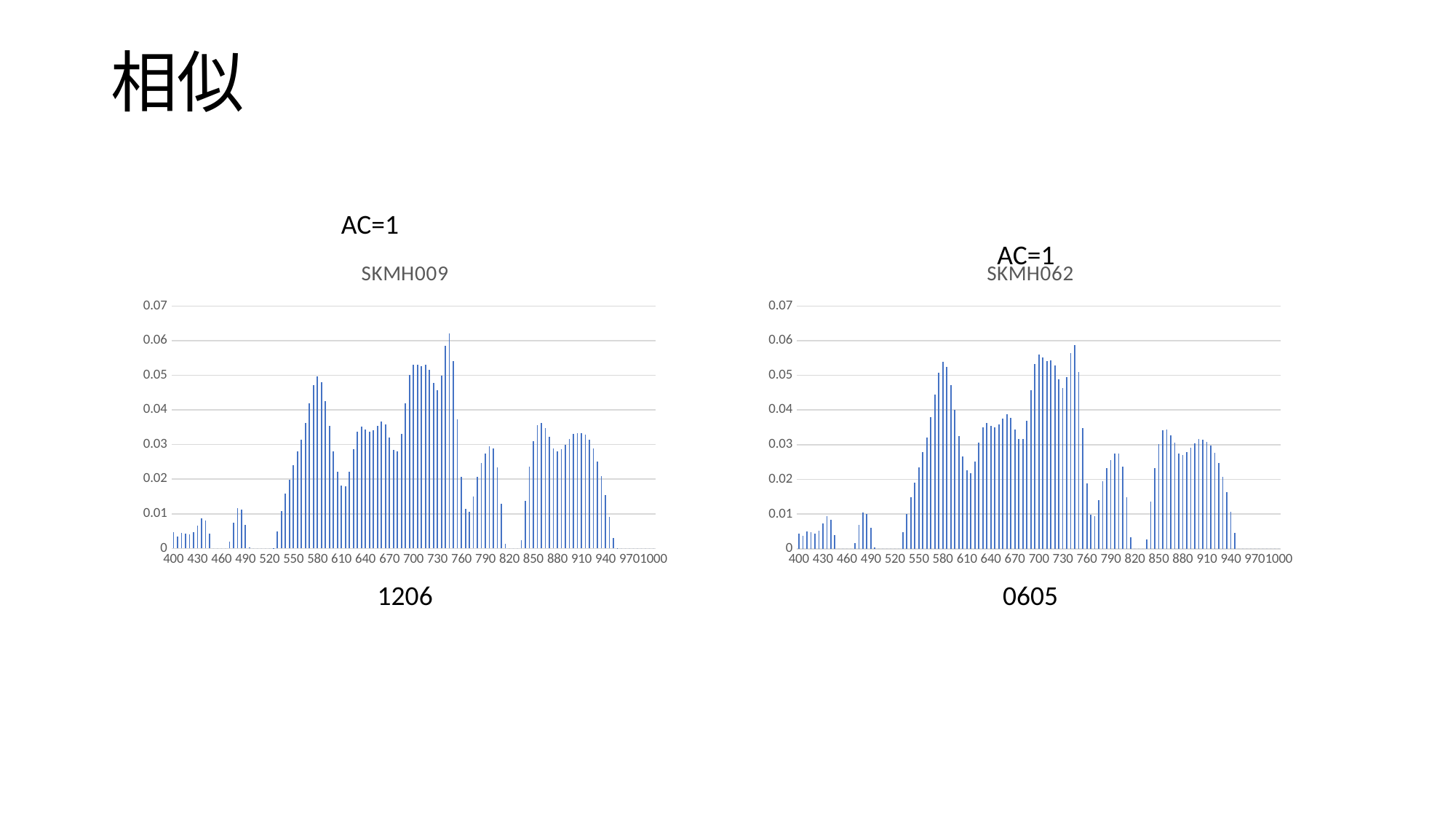

相似
AC=1
AC=1

### Chart:

| Category | SKMH009 |
|---|---|
| 400 | 0.0046755465500000004 |
| 405 | 0.0035254710666666666 |
| 410 | 0.0045002535100000015 |
| 415 | 0.0042673083966666666 |
| 420 | 0.003986384203333334 |
| 425 | 0.004674758853333333 |
| 430 | 0.006621376586666668 |
| 435 | 0.008655131366666667 |
| 440 | 0.008166429183333332 |
| 445 | 0.0042358171400000005 |
| 450 | 0.0 |
| 455 | 0.0 |
| 460 | 0.0 |
| 465 | 0.0 |
| 470 | 0.001956154606666666 |
| 475 | 0.00751326152 |
| 480 | 0.011565425983333334 |
| 485 | 0.011133567899999999 |
| 490 | 0.0067299517266666675 |
| 495 | 0.0003357233410666666 |
| 500 | 0.0 |
| 505 | 0.0 |
| 510 | 0.0 |
| 515 | 0.0 |
| 520 | 0.0 |
| 525 | 3.8229298333333334e-05 |
| 530 | 0.0050146969799999995 |
| 535 | 0.010790144533333332 |
| 540 | 0.015821091333333336 |
| 545 | 0.019900152266666662 |
| 550 | 0.023961613533333332 |
| 555 | 0.027962987933333332 |
| 560 | 0.03144058203333333 |
| 565 | 0.03625391503333333 |
| 570 | 0.0418757131 |
| 575 | 0.04725626999999999 |
| 580 | 0.04976125863333334 |
| 585 | 0.047905288933333345 |
| 590 | 0.04244255426666667 |
| 595 | 0.03547180923333334 |
| 600 | 0.027994776466666666 |
| 605 | 0.02209067143333333 |
| 610 | 0.018127334633333336 |
| 615 | 0.01786163641666667 |
| 620 | 0.022165119100000002 |
| 625 | 0.028697141299999996 |
| 630 | 0.0337554187 |
| 635 | 0.035236386200000004 |
| 640 | 0.034408545466666676 |
| 645 | 0.03379868023333333 |
| 650 | 0.034117722133333334 |
| 655 | 0.0354669999 |
| 660 | 0.03665961226666666 |
| 665 | 0.035745428166666676 |
| 670 | 0.03207150526666667 |
| 675 | 0.028548527 |
| 680 | 0.02792553313333334 |
| 685 | 0.03303673083333333 |
| 690 | 0.04198592943333332 |
| 695 | 0.05003786433333334 |
| 700 | 0.053138777933333325 |
| 705 | 0.05296871516666667 |
| 710 | 0.05256075029999999 |
| 715 | 0.05301650070000001 |
| 720 | 0.05166204646666665 |
| 725 | 0.04770015983333333 |
| 730 | 0.045596397799999994 |
| 735 | 0.0499882964 |
| 740 | 0.05855386266666669 |
| 745 | 0.061995397600000016 |
| 750 | 0.05412624246666667 |
| 755 | 0.03736035000000001 |
| 760 | 0.02075417266666667 |
| 765 | 0.01136611708333333 |
| 770 | 0.010668385353333336 |
| 775 | 0.015041157299999998 |
| 780 | 0.020575332800000005 |
| 785 | 0.024583379766666677 |
| 790 | 0.027462559933333335 |
| 795 | 0.029576094 |
| 800 | 0.028973209666666663 |
| 805 | 0.02349711746666666 |
| 810 | 0.01290109635 |
| 815 | 0.0013234993493333334 |
| 820 | 0.0 |
| 825 | 0.0 |
| 830 | 0.0 |
| 835 | 0.0023495925266666666 |
| 840 | 0.013694456566666664 |
| 845 | 0.023698771866666676 |
| 850 | 0.030994001799999997 |
| 855 | 0.03555136023333334 |
| 860 | 0.036244605466666656 |
| 865 | 0.03482424533333333 |
| 870 | 0.03231791576666666 |
| 875 | 0.028848942800000003 |
| 880 | 0.027949501499999994 |
| 885 | 0.028576783566666673 |
| 890 | 0.029951469999999997 |
| 895 | 0.031502326133333335 |
| 900 | 0.033071676099999996 |
| 905 | 0.03335806116666666 |
| 910 | 0.03328703116666666 |
| 915 | 0.03297028973333333 |
| 920 | 0.03145960523333333 |
| 925 | 0.028873283866666665 |
| 930 | 0.02517961346666666 |
| 935 | 0.020989202933333336 |
| 940 | 0.015442678933333332 |
| 945 | 0.009219716649999998 |
| 950 | 0.00293777559 |
| 955 | 4.330474813333334e-05 |
| 960 | 0.0 |
| 965 | 0.0 |
| 970 | 0.0 |
| 975 | 0.0 |
| 980 | 0.0 |
| 985 | 0.0 |
| 990 | 0.0 |
| 995 | 0.0 |
| 1000 | 0.0 |

### Chart:

| Category | SKMH062 |
|---|---|
| 400 | 0.00432451744 |
| 405 | 0.0037973954659999976 |
| 410 | 0.005001742592999998 |
| 415 | 0.0048471937989999995 |
| 420 | 0.004477103386000001 |
| 425 | 0.005223683425999999 |
| 430 | 0.0073951639710000015 |
| 435 | 0.009345896859999998 |
| 440 | 0.008443513715000002 |
| 445 | 0.003961698374 |
| 450 | 0.0 |
| 455 | 0.0 |
| 460 | 0.0 |
| 465 | 0.0 |
| 470 | 0.0017663041169999989 |
| 475 | 0.006897363290999999 |
| 480 | 0.010476813520000001 |
| 485 | 0.010020177375000001 |
| 490 | 0.006062676857000004 |
| 495 | 0.00036954286511200004 |
| 500 | 0.0 |
| 505 | 0.0 |
| 510 | 0.0 |
| 515 | 0.0 |
| 520 | 0.0 |
| 525 | 0.0 |
| 530 | 0.0047928903600000005 |
| 535 | 0.00999648094 |
| 540 | 0.01484356258 |
| 545 | 0.019137560980000006 |
| 550 | 0.023489315810000005 |
| 555 | 0.02789881695000001 |
| 560 | 0.032140818980000006 |
| 565 | 0.03788612321999999 |
| 570 | 0.04448768495000003 |
| 575 | 0.05072805267 |
| 580 | 0.05388351367 |
| 585 | 0.052458342029999994 |
| 590 | 0.04711855587999998 |
| 595 | 0.04008096139999998 |
| 600 | 0.03252448628 |
| 605 | 0.026658775329999985 |
| 610 | 0.022624106929999995 |
| 615 | 0.021792758969999996 |
| 620 | 0.025132686570000007 |
| 625 | 0.03068135339 |
| 630 | 0.03506882512999999 |
| 635 | 0.03626309309 |
| 640 | 0.03541998647 |
| 645 | 0.03503859507 |
| 650 | 0.03584018017 |
| 655 | 0.03755205448999999 |
| 660 | 0.03877591533 |
| 665 | 0.03777061729999998 |
| 670 | 0.034368596620000004 |
| 675 | 0.03156993886000001 |
| 680 | 0.031577051579999994 |
| 685 | 0.03692435764000001 |
| 690 | 0.04566438774999999 |
| 695 | 0.05328162367999997 |
| 700 | 0.055944194749999995 |
| 705 | 0.055210322230000025 |
| 710 | 0.054214394310000004 |
| 715 | 0.05427158381000002 |
| 720 | 0.05290173895000001 |
| 725 | 0.04897597535 |
| 730 | 0.04637423960999998 |
| 735 | 0.04944847313000001 |
| 740 | 0.05639609305000003 |
| 745 | 0.05879761922999999 |
| 750 | 0.05088781095999999 |
| 755 | 0.034751256130000005 |
| 760 | 0.018817315959999997 |
| 765 | 0.009849347157000003 |
| 770 | 0.009386552067 |
| 775 | 0.013958343114999999 |
| 780 | 0.01955426866 |
| 785 | 0.023308427799999993 |
| 790 | 0.025662050970000003 |
| 795 | 0.027519357240000004 |
| 800 | 0.027546542719999997 |
| 805 | 0.02360983605000001 |
| 810 | 0.014785991474999998 |
| 815 | 0.0033572680144 |
| 820 | 0.0 |
| 825 | 0.0 |
| 830 | 0.0 |
| 835 | 0.0026589575930000002 |
| 840 | 0.013605623759999996 |
| 845 | 0.02328057335999999 |
| 850 | 0.030141234130000007 |
| 855 | 0.03409458828 |
| 860 | 0.034330462010000014 |
| 865 | 0.03280911204999999 |
| 870 | 0.030604813899999986 |
| 875 | 0.027501928579999987 |
| 880 | 0.02701832746000001 |
| 885 | 0.02789785822 |
| 890 | 0.029215180879999997 |
| 895 | 0.030490571750000008 |
| 900 | 0.031751789499999995 |
| 905 | 0.03147118967000001 |
| 910 | 0.030755832879999997 |
| 915 | 0.02981022229000001 |
| 920 | 0.027767148119999984 |
| 925 | 0.02472936764999999 |
| 930 | 0.02071144089 |
| 935 | 0.016295677130000002 |
| 940 | 0.010744726329999996 |
| 945 | 0.004675323993 |
| 950 | 0.0 |
| 955 | 0.0 |
| 960 | 0.0 |
| 965 | 0.0 |
| 970 | 0.0 |
| 975 | 0.0 |
| 980 | 0.0 |
| 985 | 0.0 |
| 990 | 0.0 |
| 995 | 0.0 |
| 1000 | 0.0 |
1206
0605